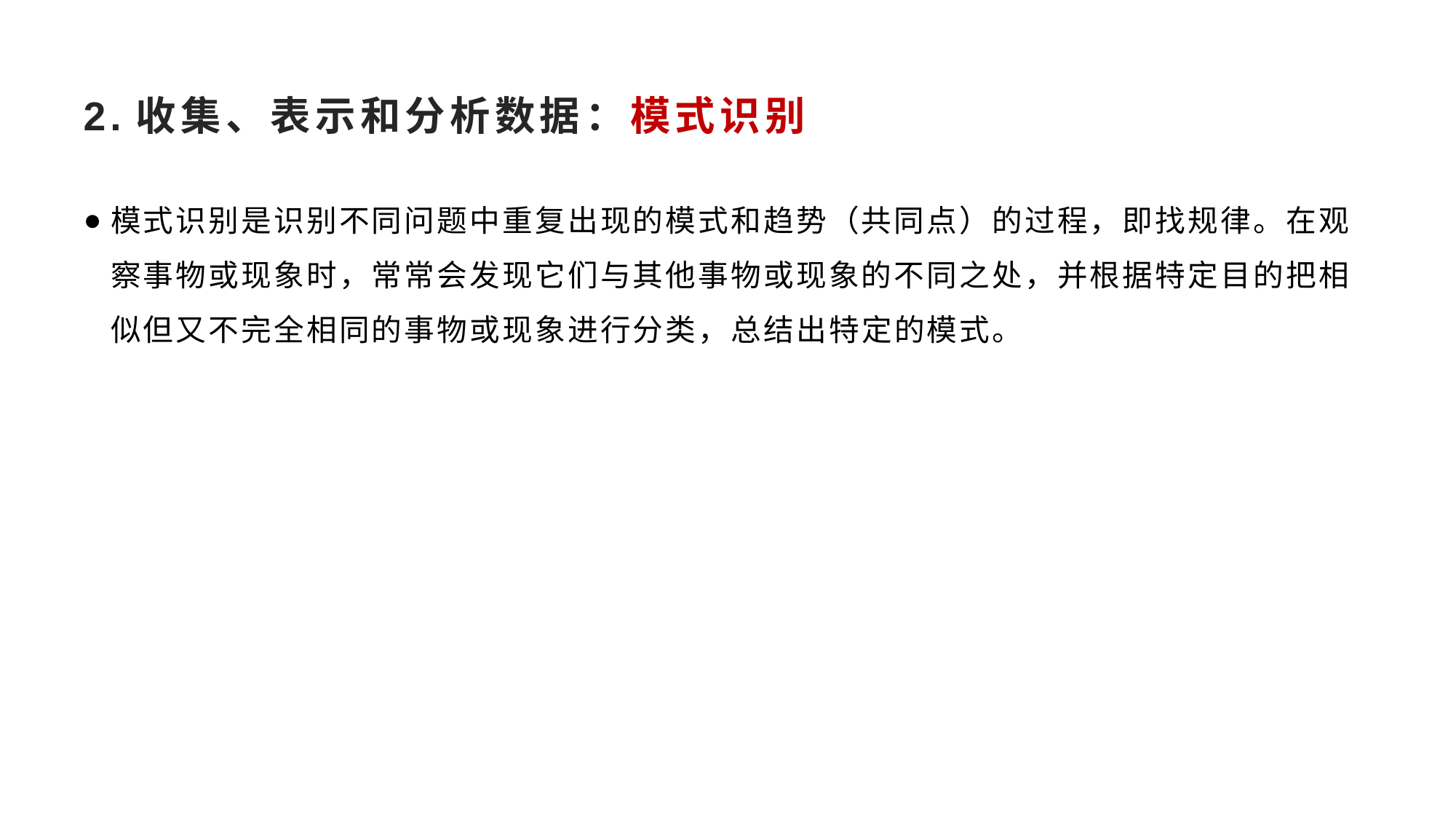

# 2.收集、表示和分析数据：模式识别
模式识别是识别不同问题中重复出现的模式和趋势（共同点）的过程，即找规律。在观察事物或现象时，常常会发现它们与其他事物或现象的不同之处，并根据特定目的把相似但又不完全相同的事物或现象进行分类，总结出特定的模式。